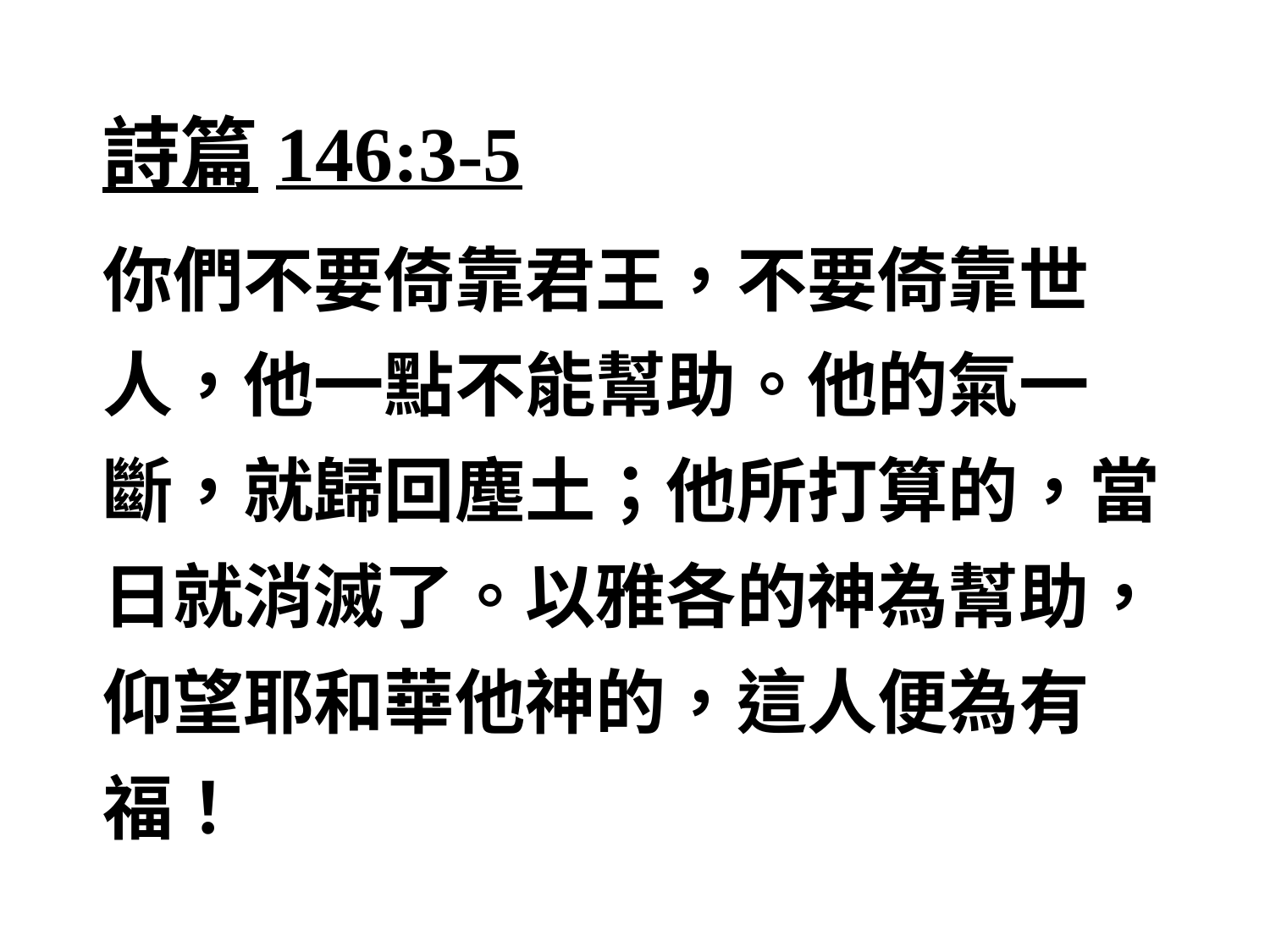

詩篇146:3-5

你們不要倚靠君王，不要倚靠世人，他一點不能幫助。他的氣一斷，就歸回塵土；他所打算的，當日就消滅了。以雅各的神為幫助，仰望耶和華他神的，這人便為有福！